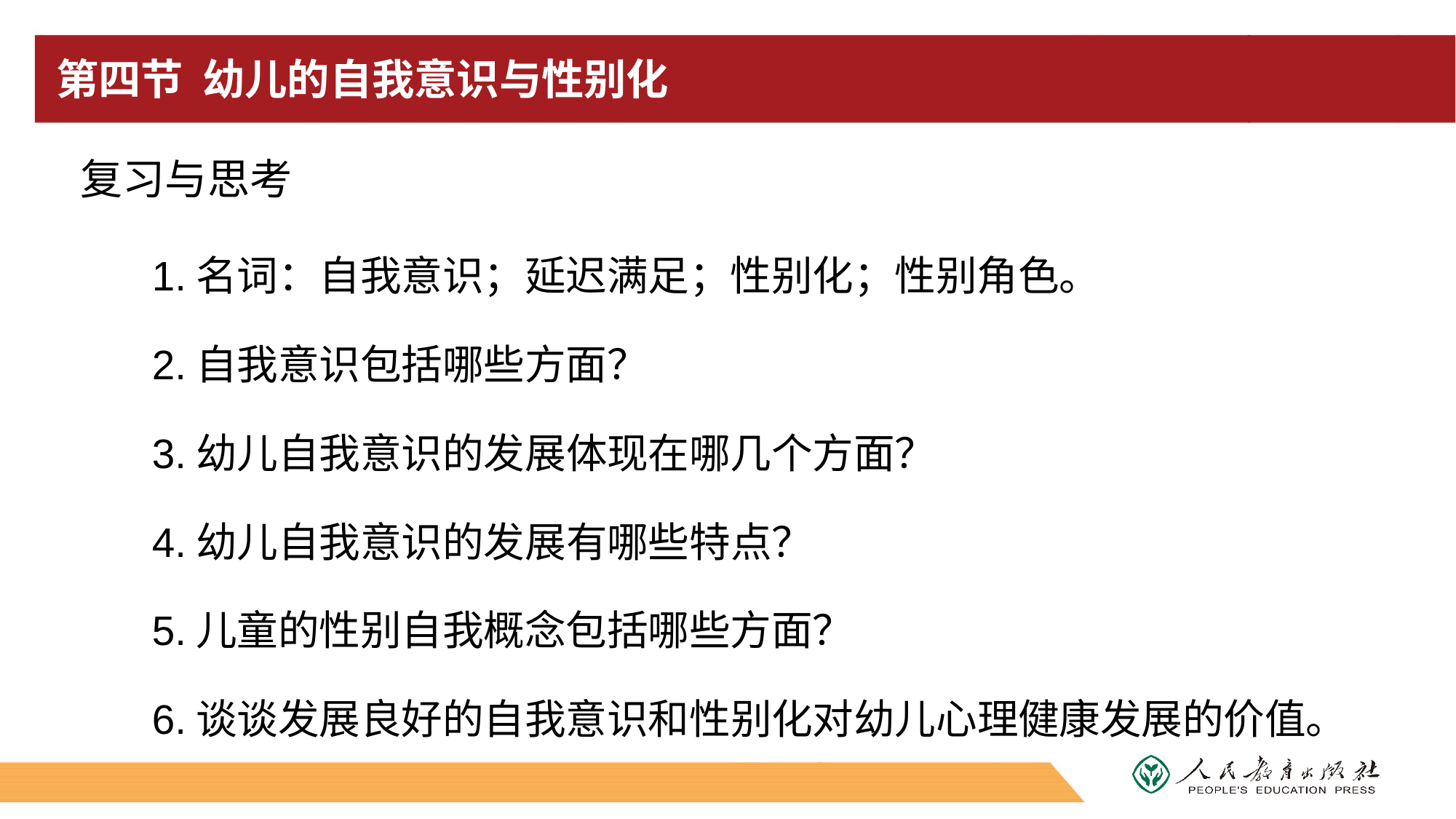

# 第四节  幼儿的自我意识与性别化
复习与思考
1.名词：自我意识；延迟满足；性别化；性别角色。
2.自我意识包括哪些方面？
3.幼儿自我意识的发展体现在哪几个方面？
4.幼儿自我意识的发展有哪些特点？
5.儿童的性别自我概念包括哪些方面？
6.谈谈发展良好的自我意识和性别化对幼儿心理健康发展的价值。